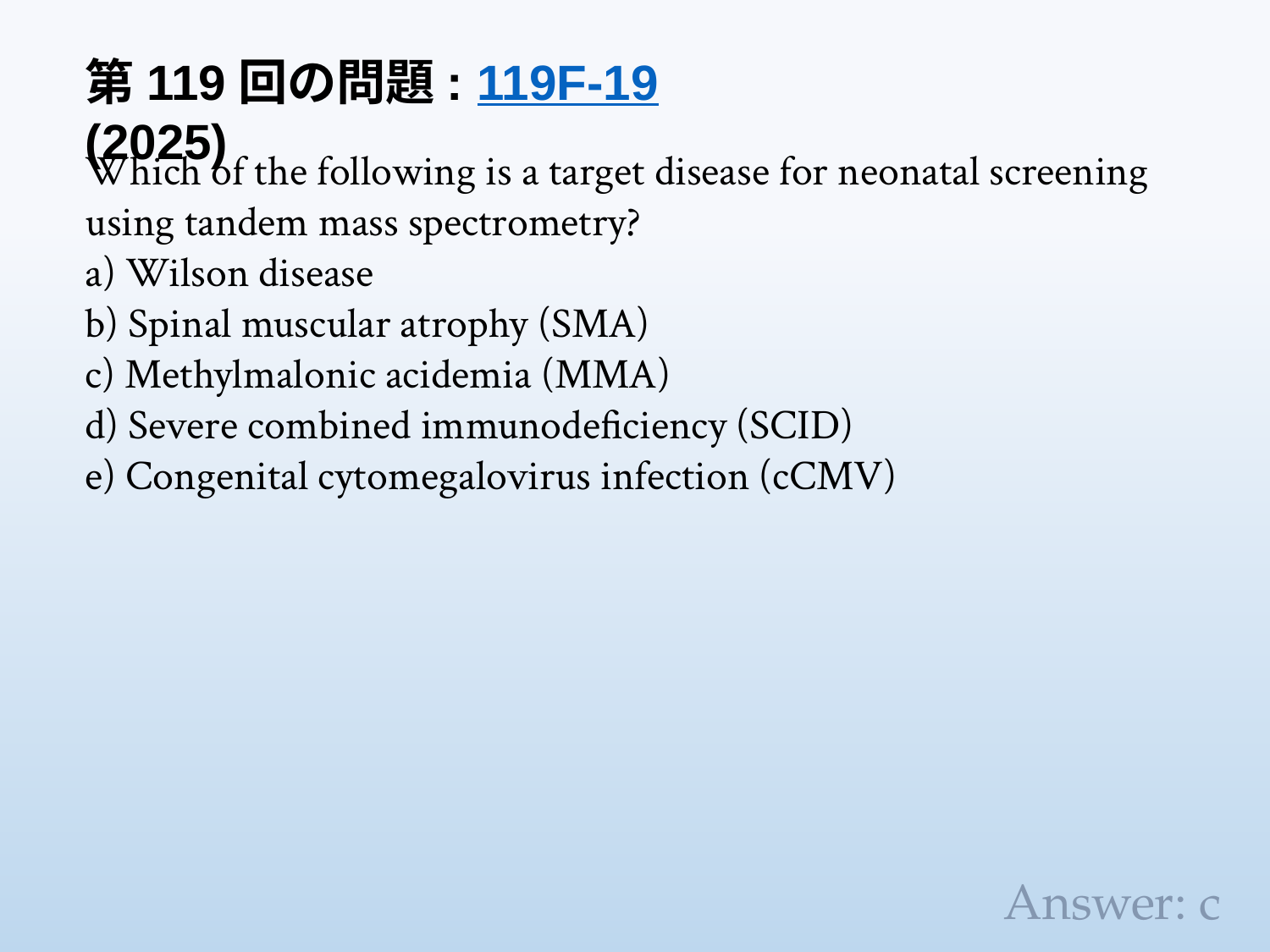

第119回の問題: 119F-19 (2025)
Which of the following is a target disease for neonatal screening using tandem mass spectrometry?
a) Wilson disease
b) Spinal muscular atrophy (SMA)
c) Methylmalonic acidemia (MMA)
d) Severe combined immunodeficiency (SCID)
e) Congenital cytomegalovirus infection (cCMV)
Answer: c